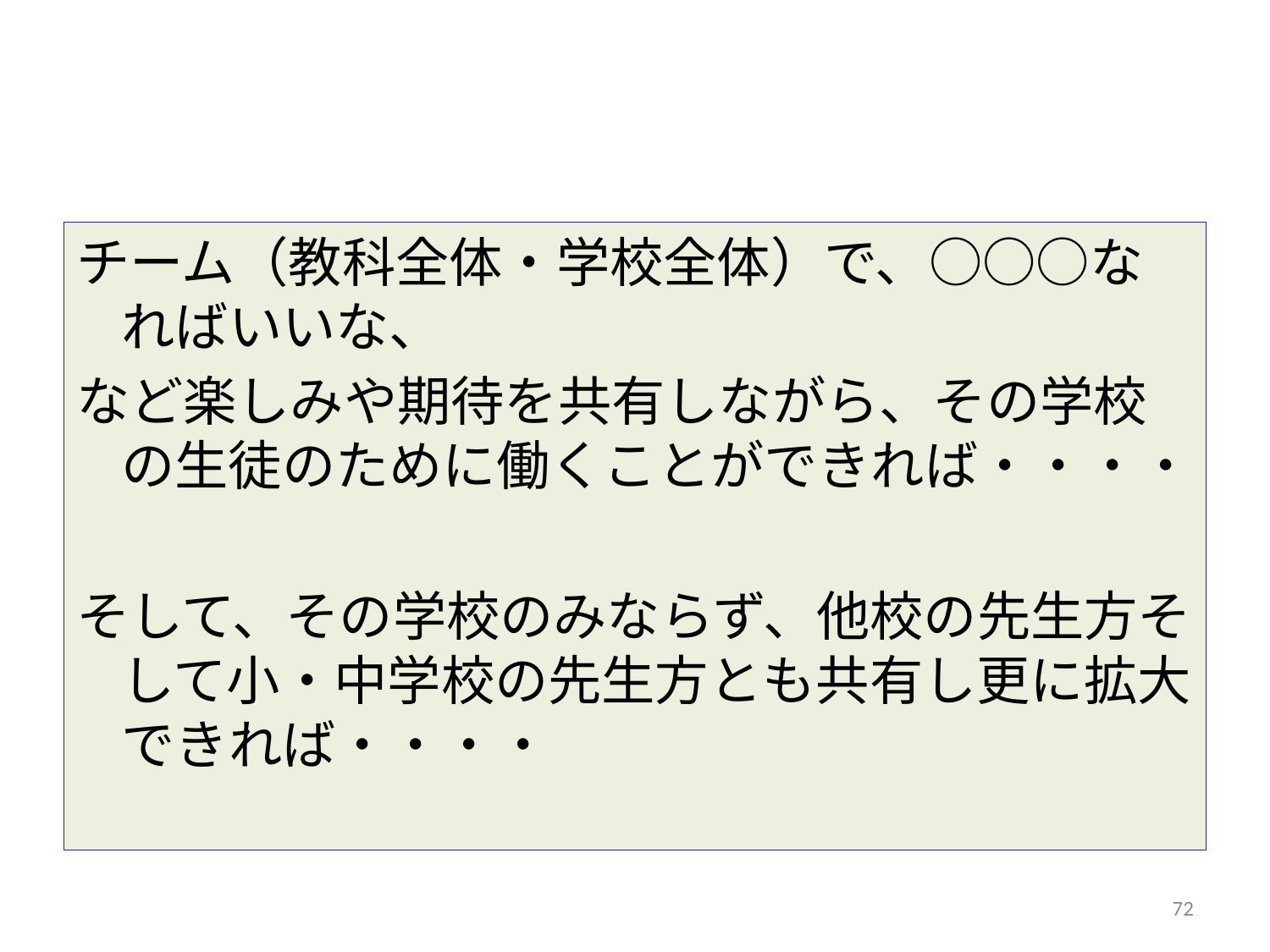

#
チーム（教科全体・学校全体）で、○○○なればいいな、
など楽しみや期待を共有しながら、その学校の生徒のために働くことができれば・・・・

そして、その学校のみならず、他校の先生方そして小・中学校の先生方とも共有し更に拡大できれば・・・・
72